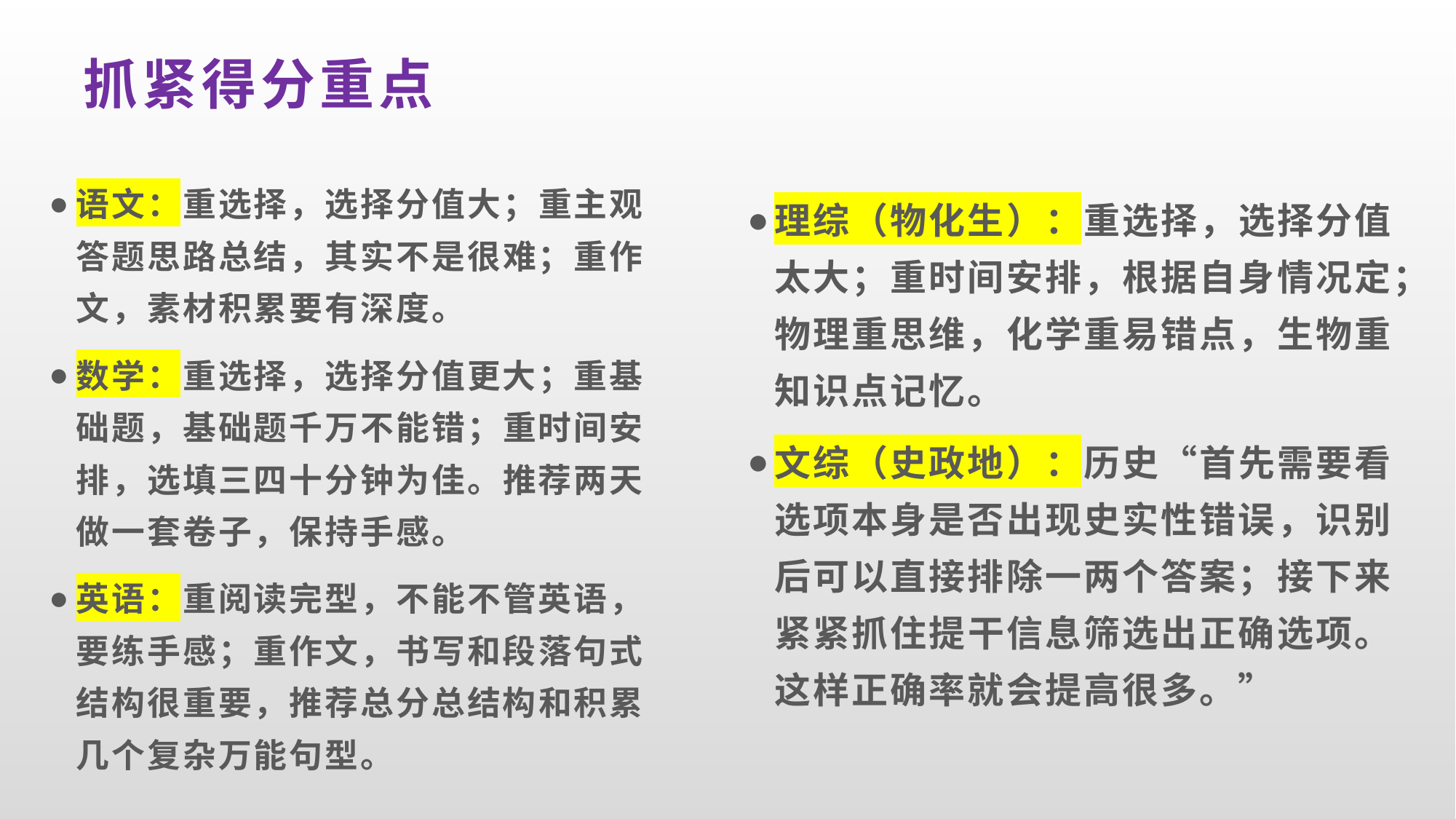

# 抓紧得分重点
语文：重选择，选择分值大；重主观答题思路总结，其实不是很难；重作文，素材积累要有深度。
数学：重选择，选择分值更大；重基础题，基础题千万不能错；重时间安排，选填三四十分钟为佳。推荐两天做一套卷子，保持手感。
英语：重阅读完型，不能不管英语，要练手感；重作文，书写和段落句式结构很重要，推荐总分总结构和积累几个复杂万能句型。
理综（物化生）：重选择，选择分值太大；重时间安排，根据自身情况定；物理重思维，化学重易错点，生物重知识点记忆。
文综（史政地）：历史“首先需要看选项本身是否出现史实性错误，识别后可以直接排除一两个答案；接下来紧紧抓住提干信息筛选出正确选项。这样正确率就会提高很多。”